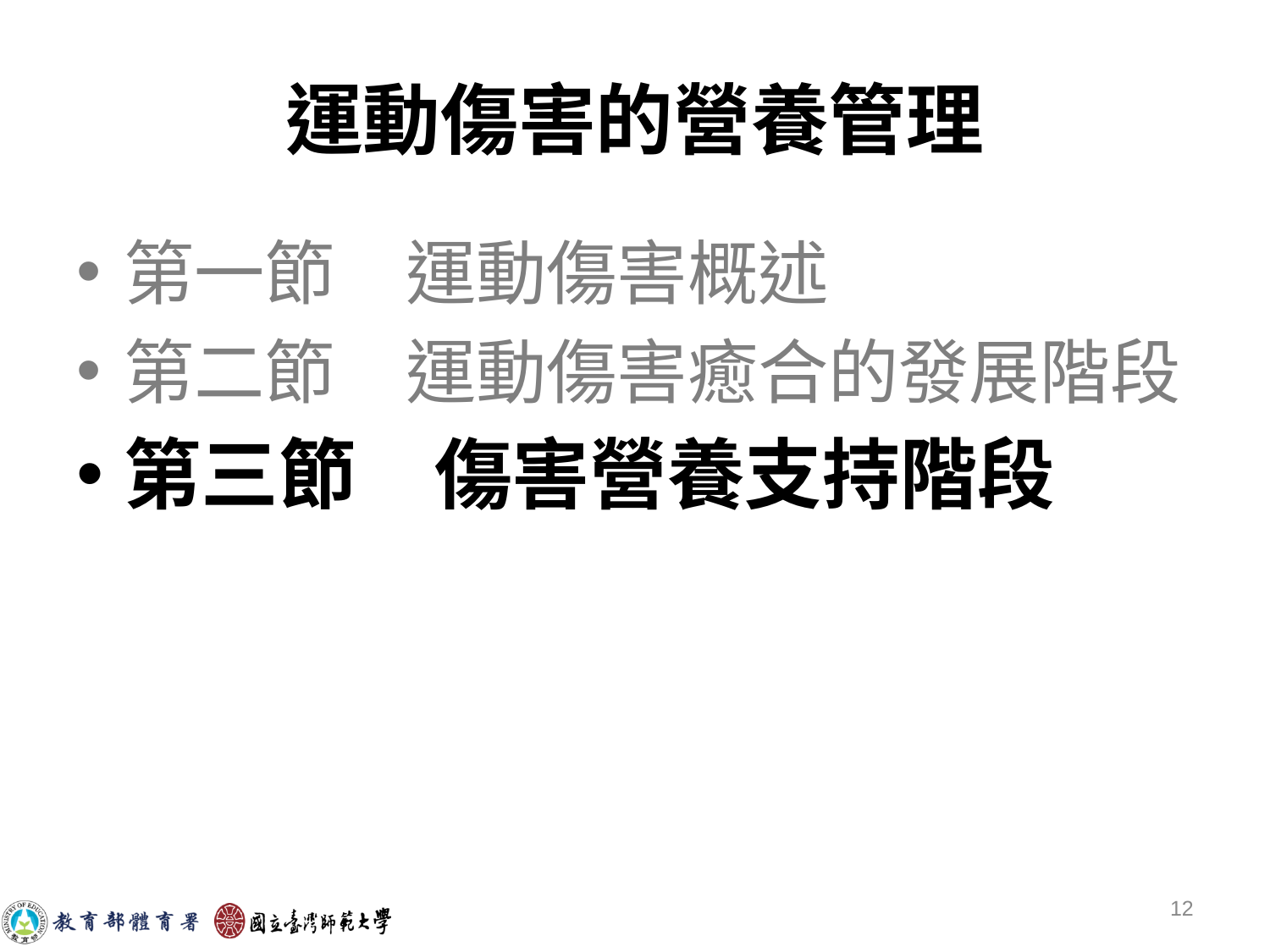

# 運動傷害的營養管理
第一節　運動傷害概述
第二節　運動傷害癒合的發展階段
第三節　傷害營養支持階段
12